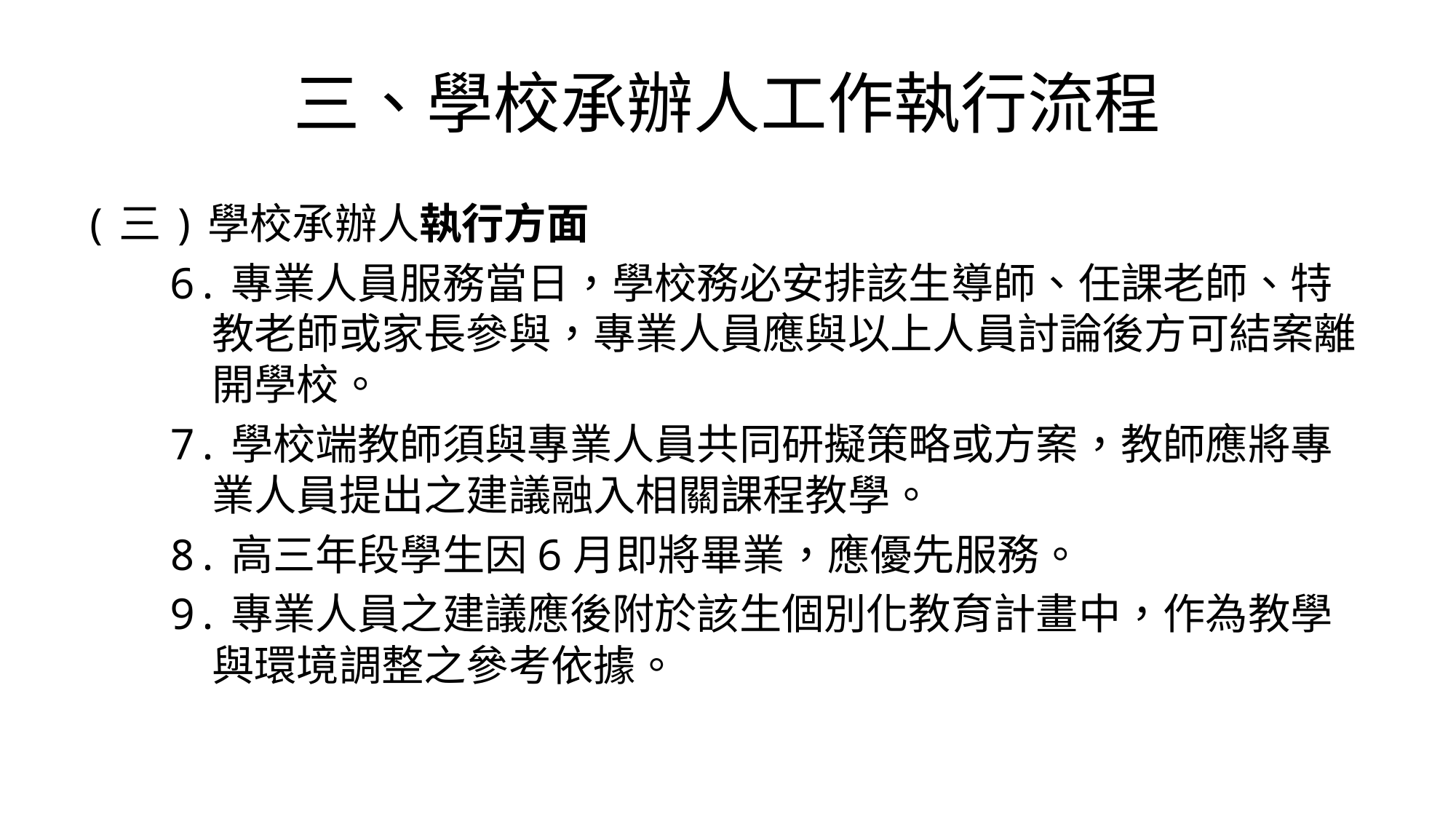

# 三、學校承辦人工作執行流程
(三)學校承辦人執行方面
6.專業人員服務當日，學校務必安排該生導師、任課老師、特教老師或家長參與，專業人員應與以上人員討論後方可結案離開學校。
7.學校端教師須與專業人員共同研擬策略或方案，教師應將專業人員提出之建議融入相關課程教學。
8.高三年段學生因6月即將畢業，應優先服務。
9.專業人員之建議應後附於該生個別化教育計畫中，作為教學與環境調整之參考依據。